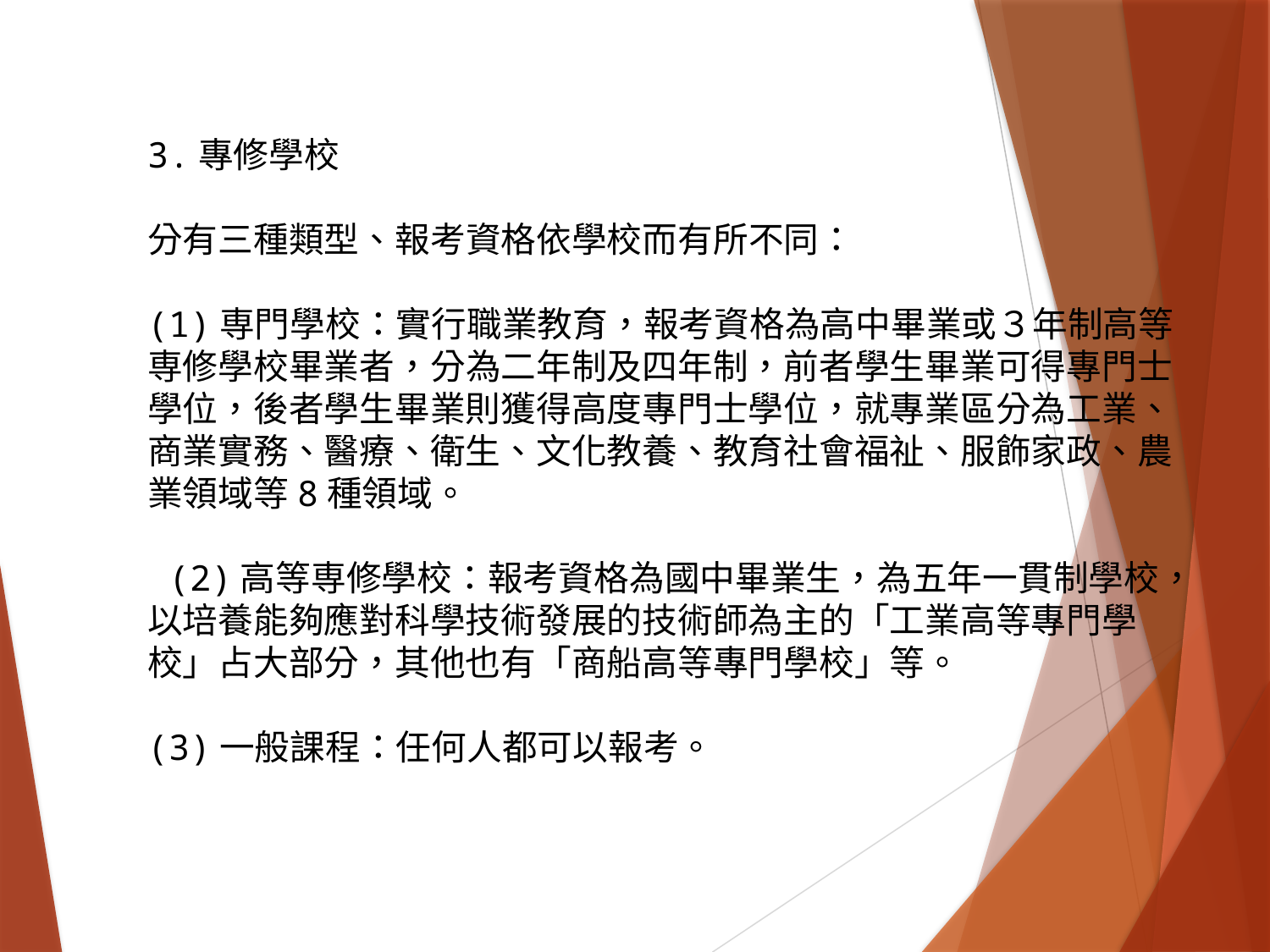

3.專修學校

分有三種類型、報考資格依學校而有所不同：

(1)専門學校：實行職業教育，報考資格為高中畢業或３年制高等専修學校畢業者，分為二年制及四年制，前者學生畢業可得專門士學位，後者學生畢業則獲得高度專門士學位，就專業區分為工業、商業實務、醫療、衛生、文化教養、教育社會福祉、服飾家政、農業領域等8種領域。

 (2)高等専修學校：報考資格為國中畢業生，為五年一貫制學校，以培養能夠應對科學技術發展的技術師為主的「工業高等專門學校」占大部分，其他也有「商船高等專門學校」等。

(3)一般課程：任何人都可以報考。